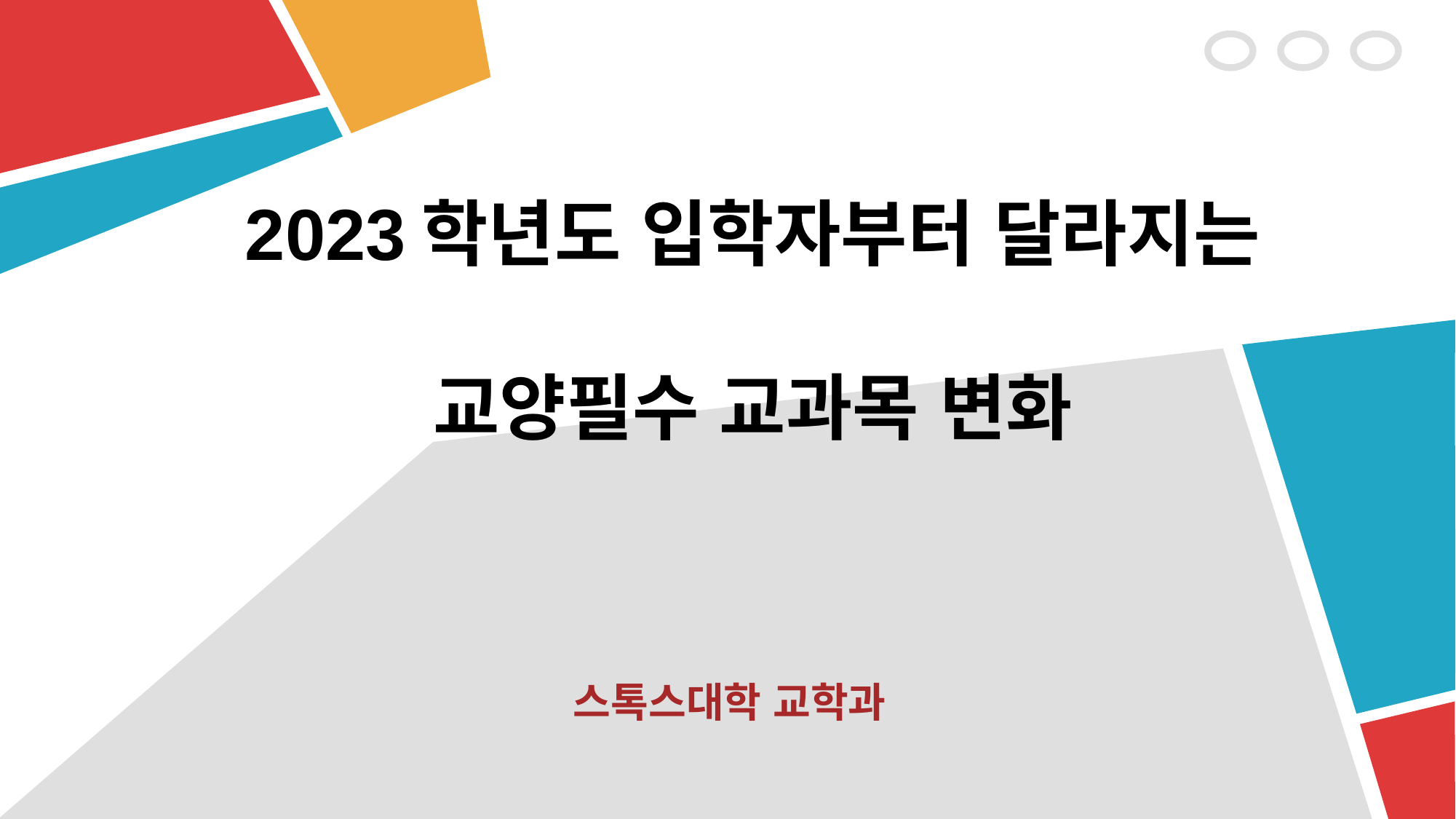

# 2023학년도 입학자부터 달라지는 교양필수 교과목 변화
스톡스대학 교학과